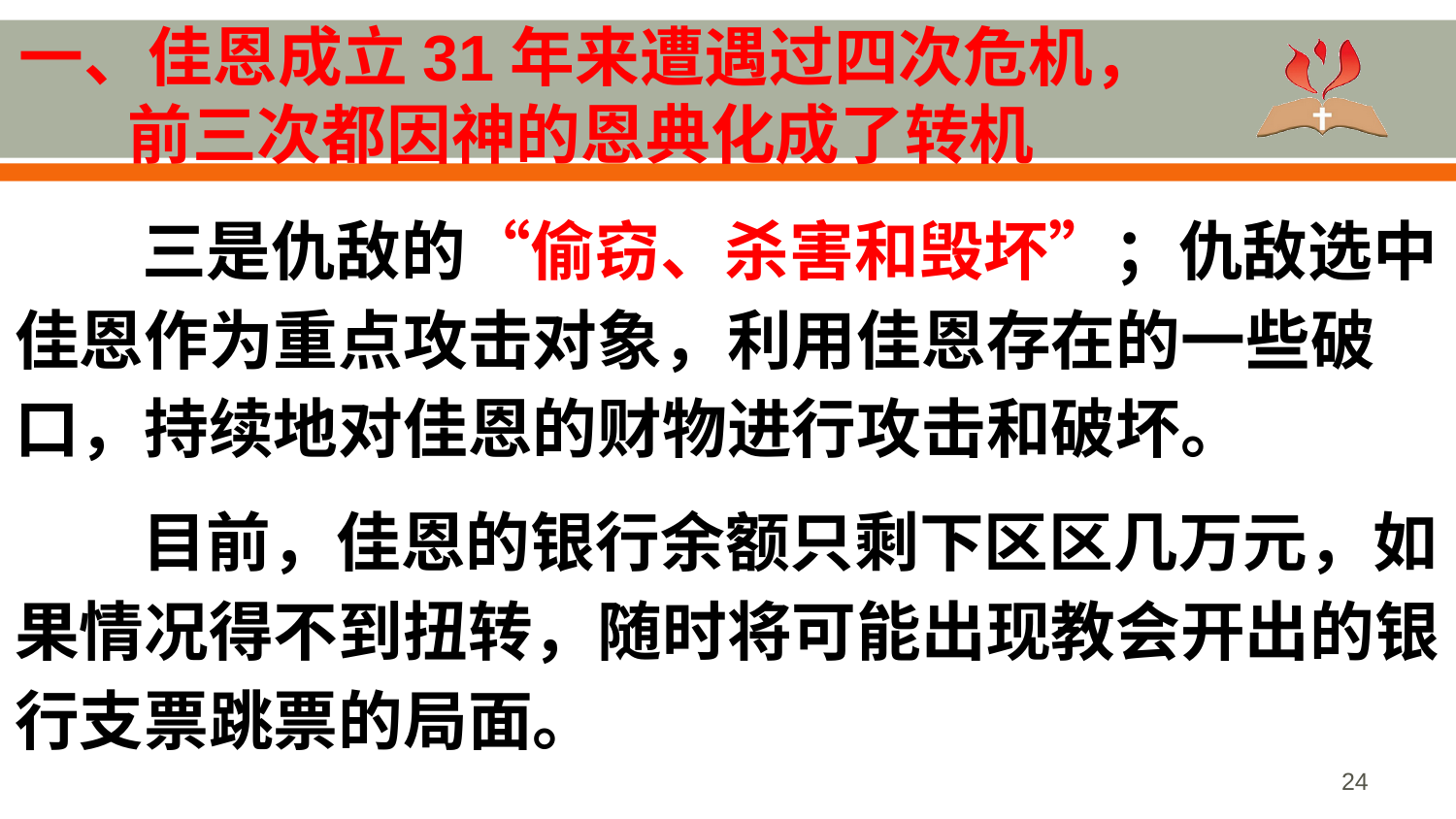

# 一、佳恩成立31年来遭遇过四次危机，前三次都因神的恩典化成了转机
三是仇敌的“偷窃、杀害和毁坏”；仇敌选中佳恩作为重点攻击对象，利用佳恩存在的一些破口，持续地对佳恩的财物进行攻击和破坏。
目前，佳恩的银行余额只剩下区区几万元，如果情况得不到扭转，随时将可能出现教会开出的银行支票跳票的局面。

24